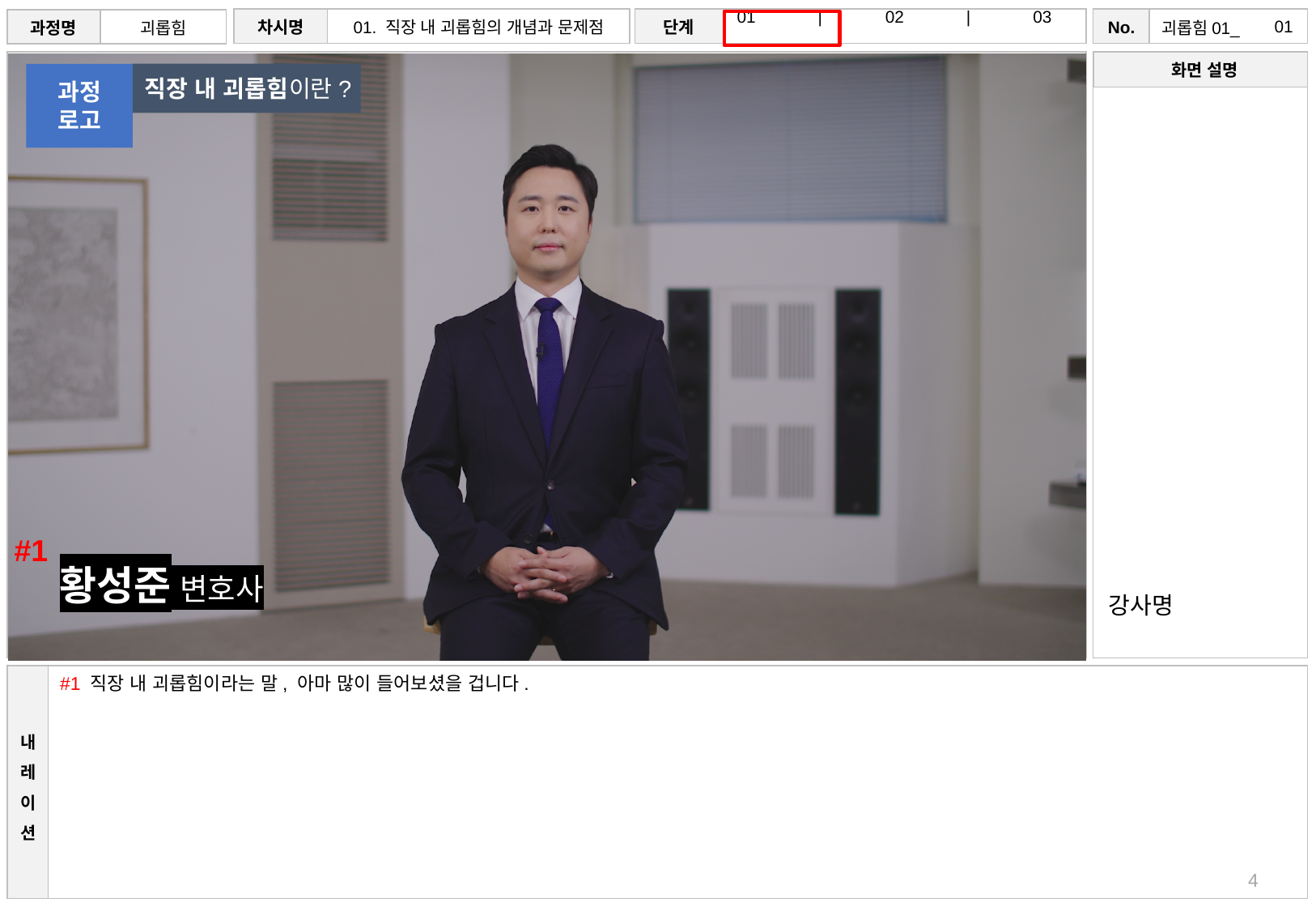

# 01
직장 내 괴롭힘이란?
과정
로고

#1
황성준 변호사
강사명
#1 직장 내 괴롭힘이라는 말, 아마 많이 들어보셨을 겁니다.
4